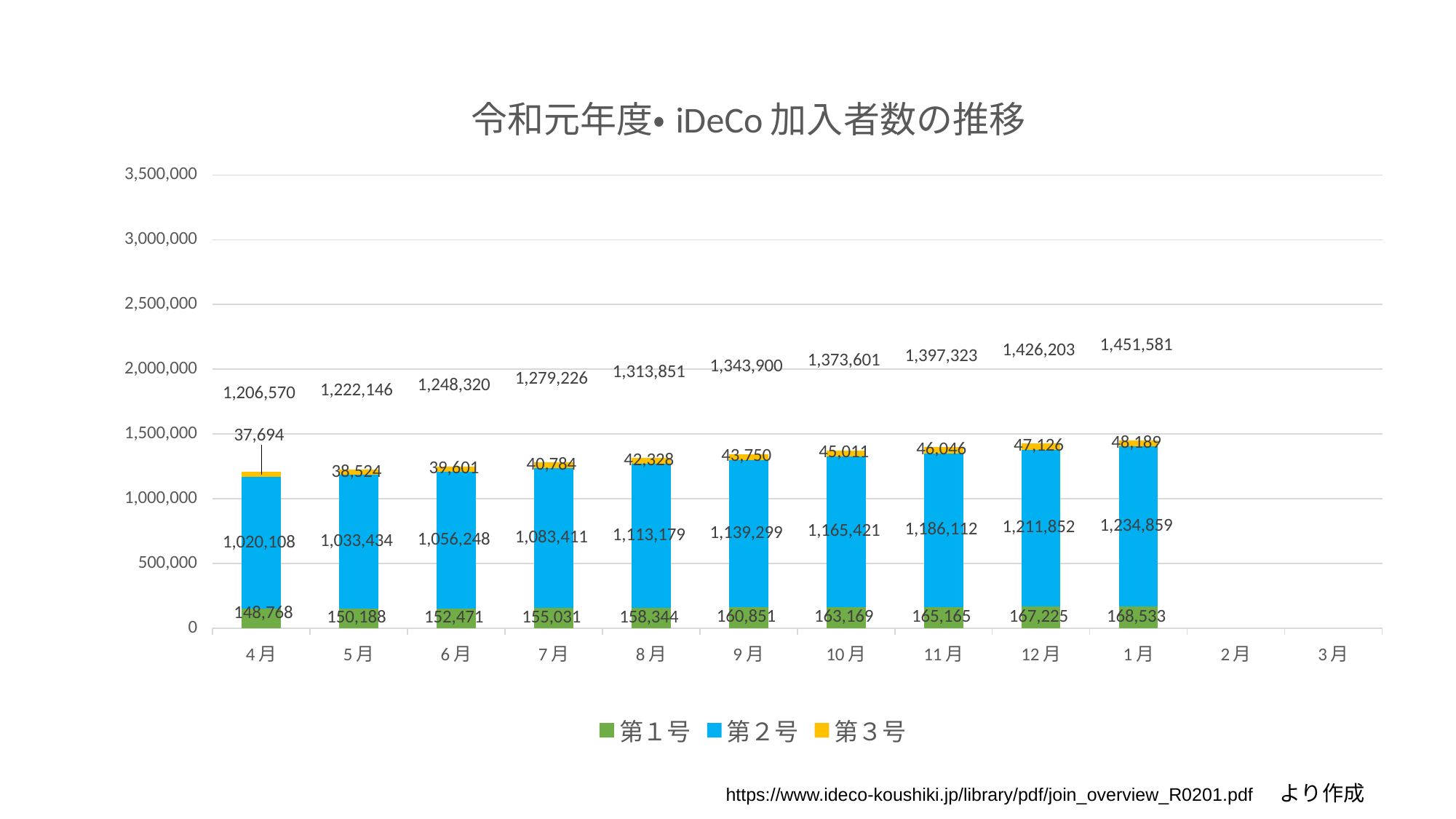

### Chart: 令和元年度・iDeCo加入者数の推移

| Category |  |  |  | 加入者計 |
|---|---|---|---|---|
| 4月 | 148768.0 | 1020108.0 | 37694.0 | 1206570.0 |
| 5月 | 150188.0 | 1033434.0 | 38524.0 | 1222146.0 |
| 6月 | 152471.0 | 1056248.0 | 39601.0 | 1248320.0 |
| 7月 | 155031.0 | 1083411.0 | 40784.0 | 1279226.0 |
| 8月 | 158344.0 | 1113179.0 | 42328.0 | 1313851.0 |
| 9月 | 160851.0 | 1139299.0 | 43750.0 | 1343900.0 |
| 10月 | 163169.0 | 1165421.0 | 45011.0 | 1373601.0 |
| 11月 | 165165.0 | 1186112.0 | 46046.0 | 1397323.0 |
| 12月 | 167225.0 | 1211852.0 | 47126.0 | 1426203.0 |
| 1月 | 168533.0 | 1234859.0 | 48189.0 | 1451581.0 |
| 2月 | None | None | None | None |
| 3月 | None | None | None | None |
https://www.ideco-koushiki.jp/library/pdf/join_overview_R0201.pdf　より作成